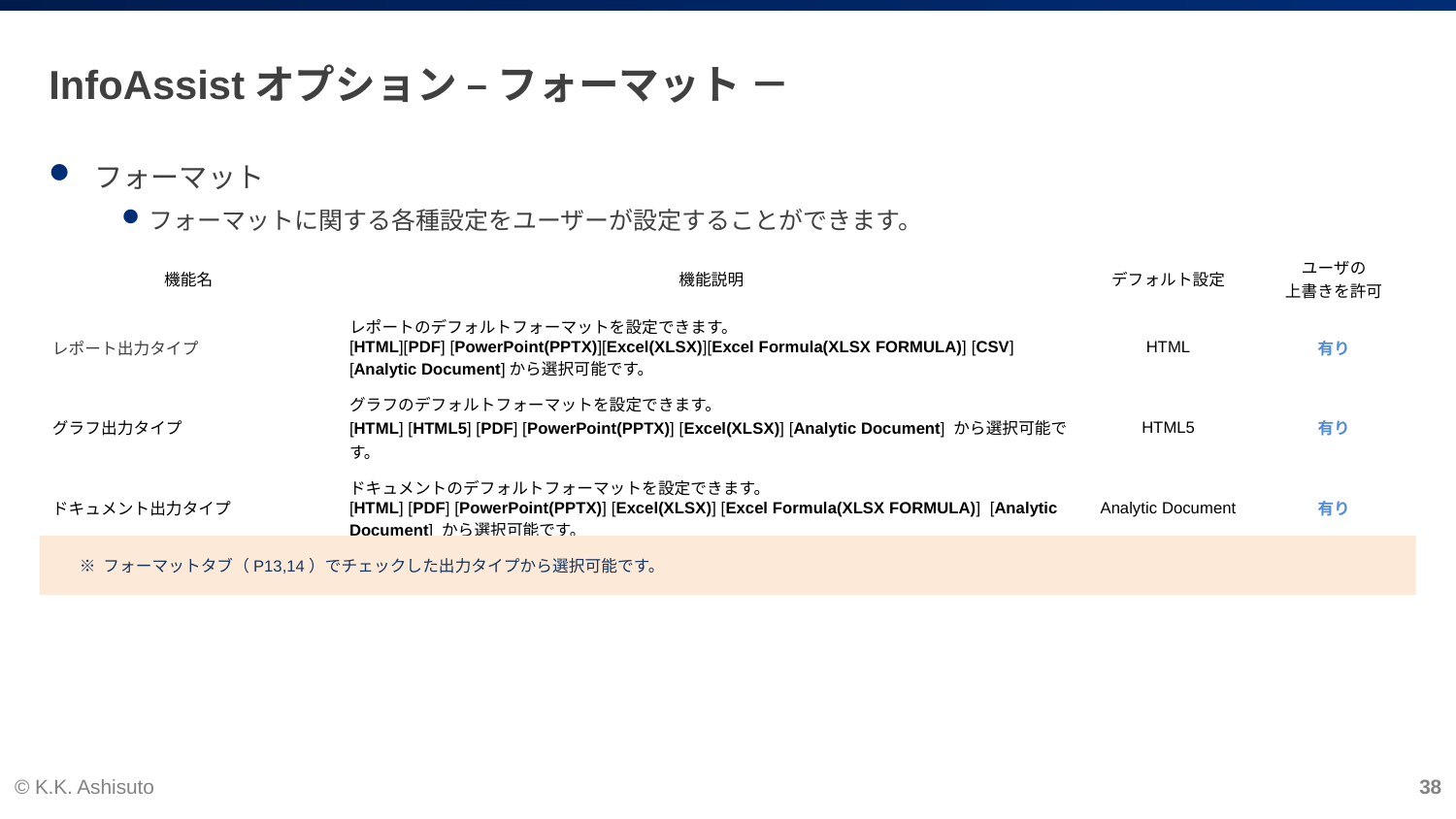

# InfoAssistオプション – フォーマット －
フォーマット
フォーマットに関する各種設定をユーザーが設定することができます。

| 機能名 | 機能説明 | デフォルト設定 | ユーザの 上書きを許可 |
| --- | --- | --- | --- |
| レポート出力タイプ | レポートのデフォルトフォーマットを設定できます。 [HTML][PDF] [PowerPoint(PPTX)][Excel(XLSX)][Excel Formula(XLSX FORMULA)] [CSV][Analytic Document]から選択可能です。 | HTML | 有り |
| グラフ出力タイプ | グラフのデフォルトフォーマットを設定できます。 [HTML] [HTML5] [PDF] [PowerPoint(PPTX)] [Excel(XLSX)] [Analytic Document] から選択可能です。 | HTML5 | 有り |
| ドキュメント出力タイプ | ドキュメントのデフォルトフォーマットを設定できます。 [HTML] [PDF] [PowerPoint(PPTX)] [Excel(XLSX)] [Excel Formula(XLSX FORMULA)] [Analytic Document] から選択可能です。 | Analytic Document | 有り |
※ フォーマットタブ（P13,14）でチェックした出力タイプから選択可能です。
© K.K. Ashisuto
38